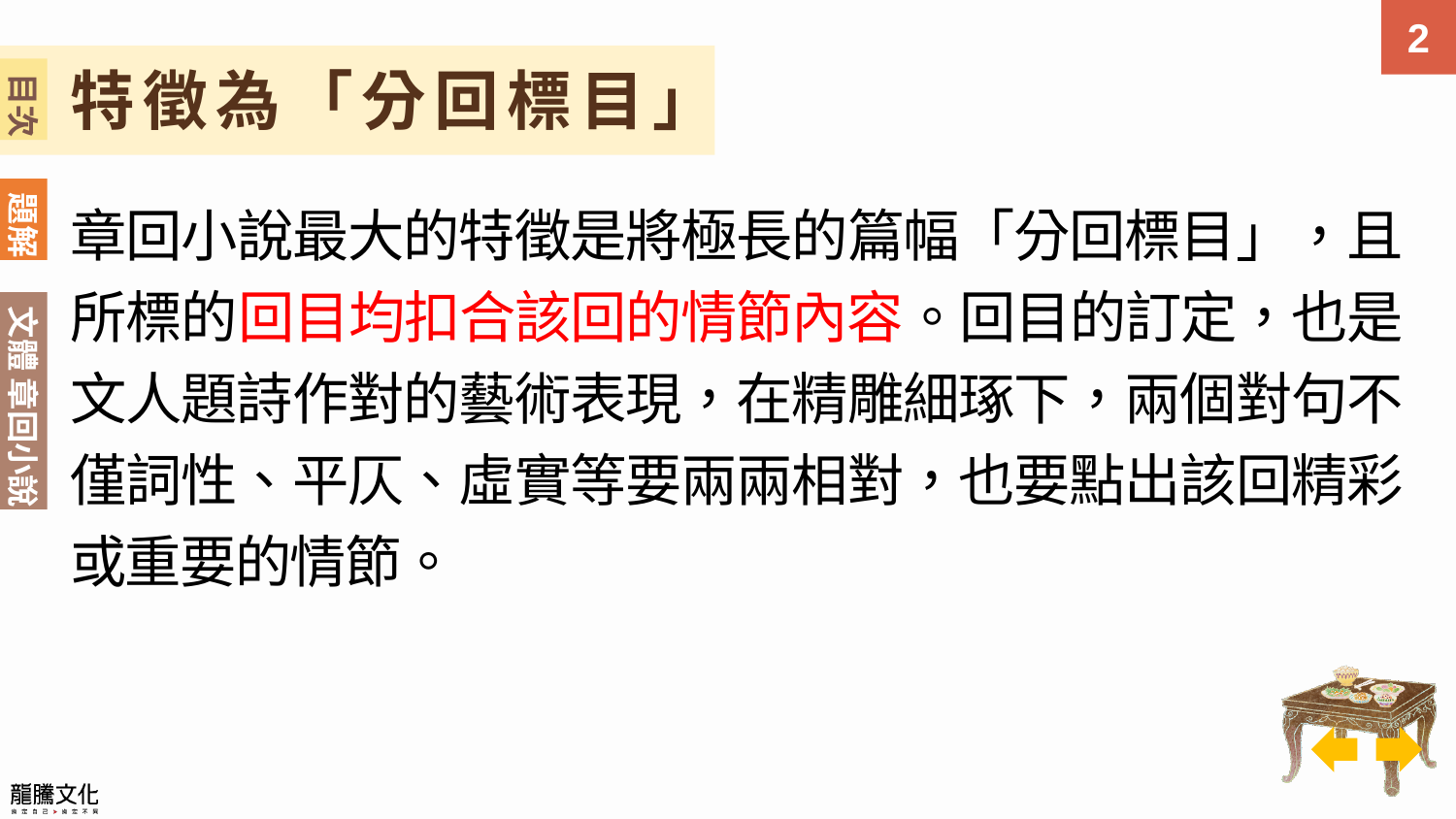

特徵為「分回標目」
目次
章回小說最大的特徵是將極長的篇幅「分回標目」，且所標的回目均扣合該回的情節內容。回目的訂定，也是文人題詩作對的藝術表現，在精雕細琢下，兩個對句不僅詞性、平仄、虛實等要兩兩相對，也要點出該回精彩或重要的情節。
文體 章回小說